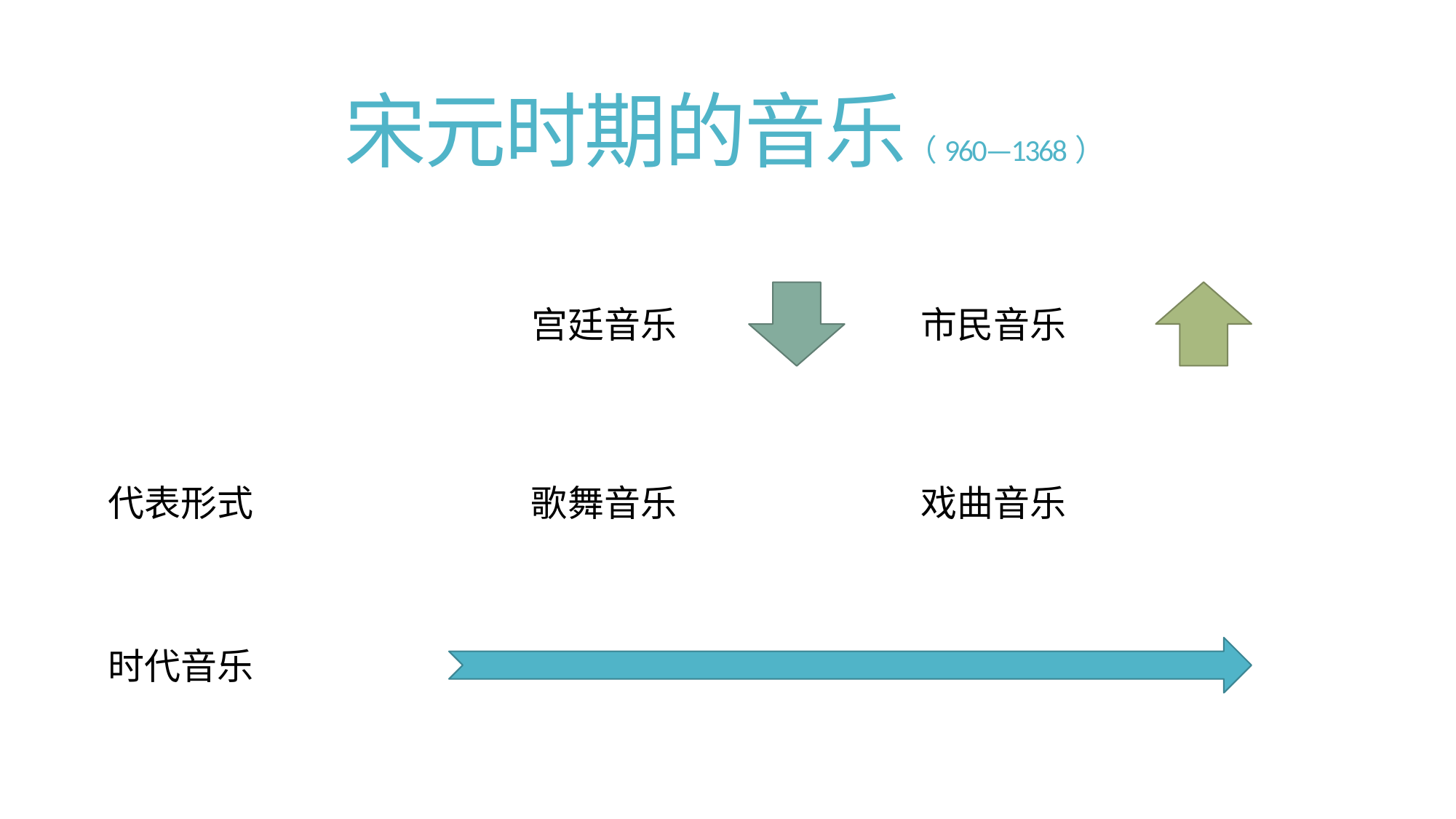

# 宋元时期的音乐（960—1368）

宫廷音乐
市民音乐
代表形式
歌舞音乐
戏曲音乐
时代音乐